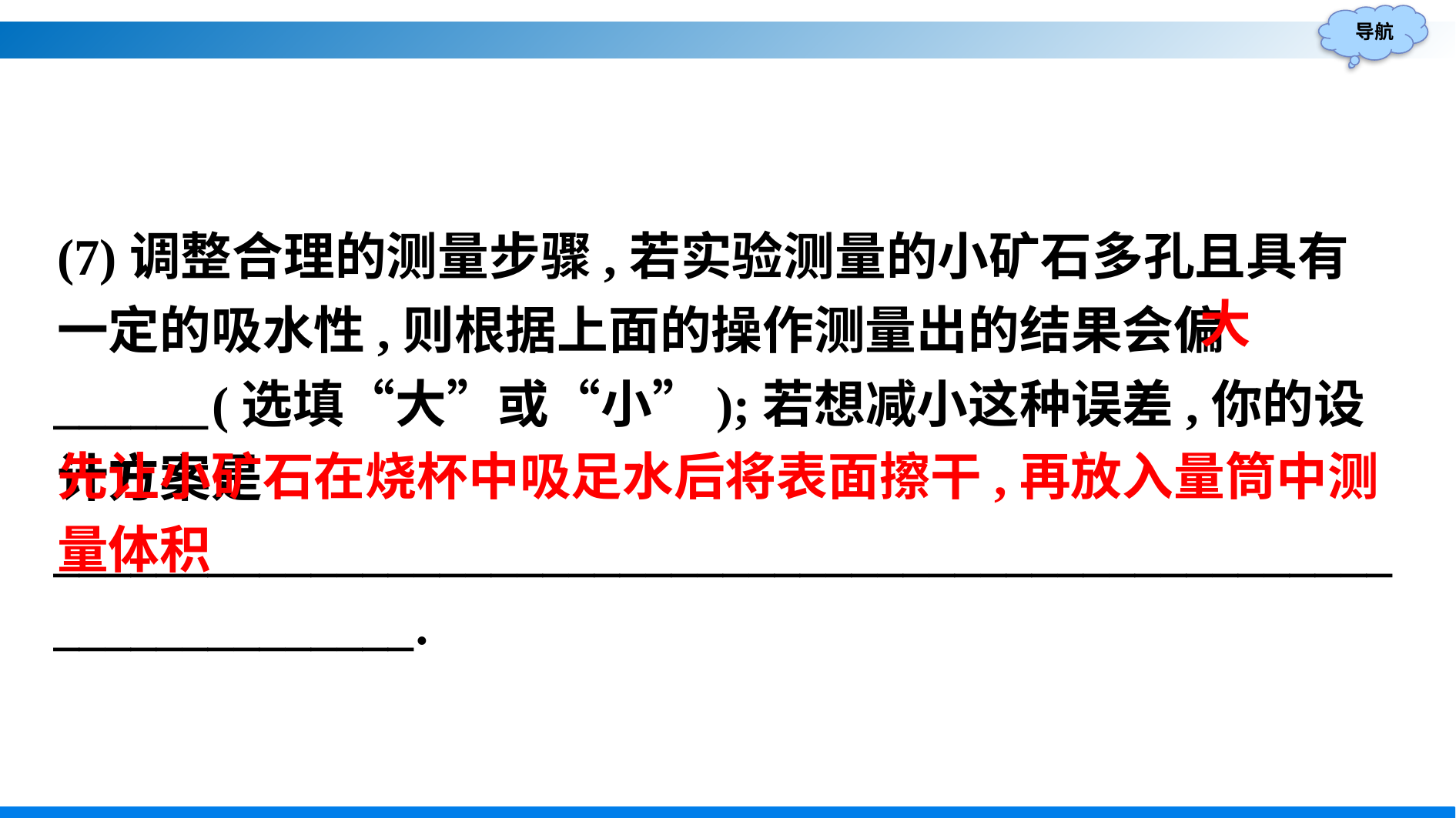

(7)调整合理的测量步骤,若实验测量的小矿石多孔且具有一定的吸水性,则根据上面的操作测量出的结果会偏______(选填“大”或“小”);若想减小这种误差,你的设计方案是
__________________________________________________________________.
大
先让小矿石在烧杯中吸足水后将表面擦干,再放入量筒中测量体积